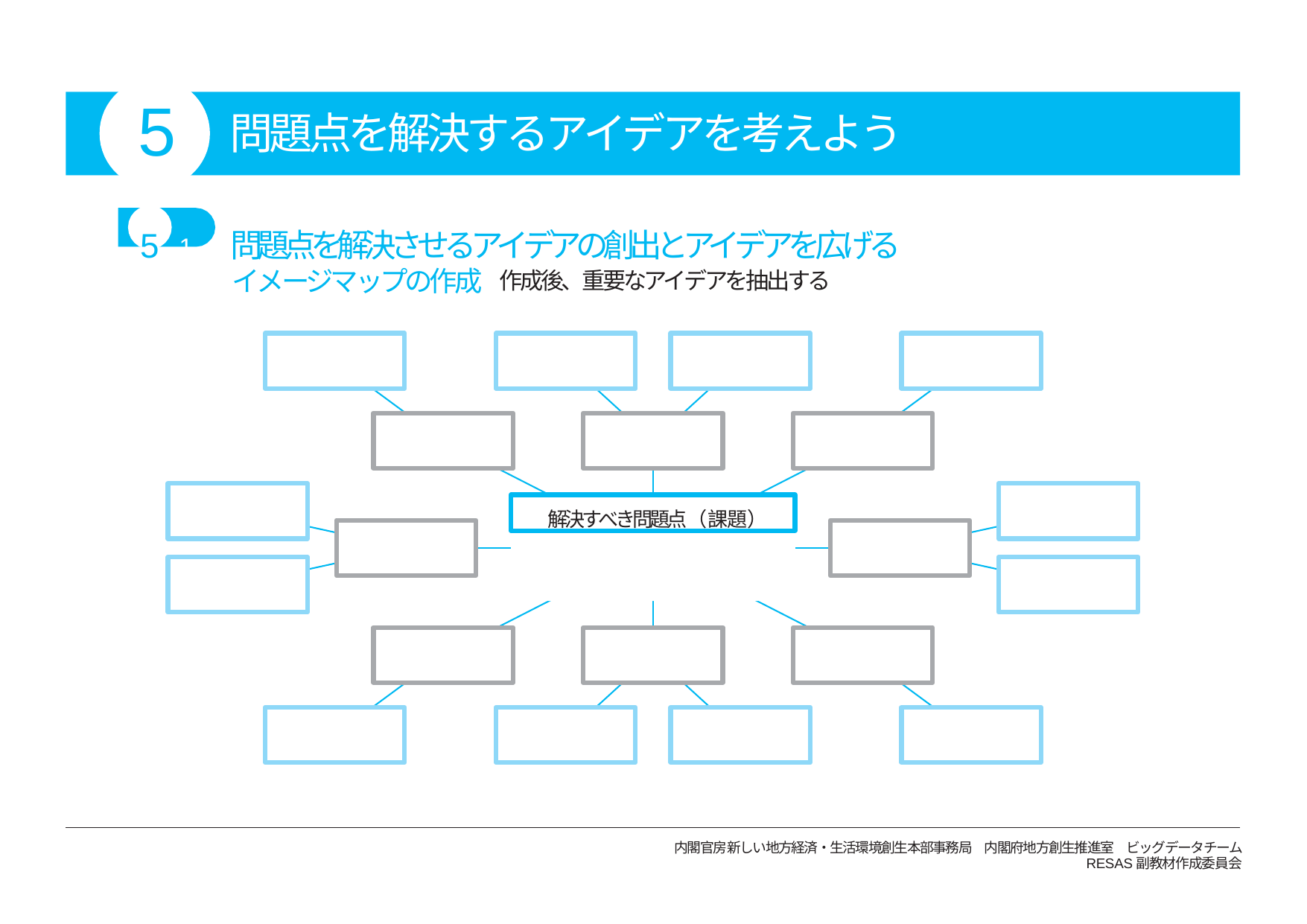

# 5

問題点を解決するアイデアを考えよう
5 -1	問題点を解決させるアイデアの創出とアイデアを広げる

イメージマップの作成
作成後、重要なアイデアを抽出する

解決すべき問題点（課題）

内閣官房新しい地方経済・生活環境創生本部事務局　内閣府地方創生推進室　ビッグデータチーム
RESAS副教材作成委員会